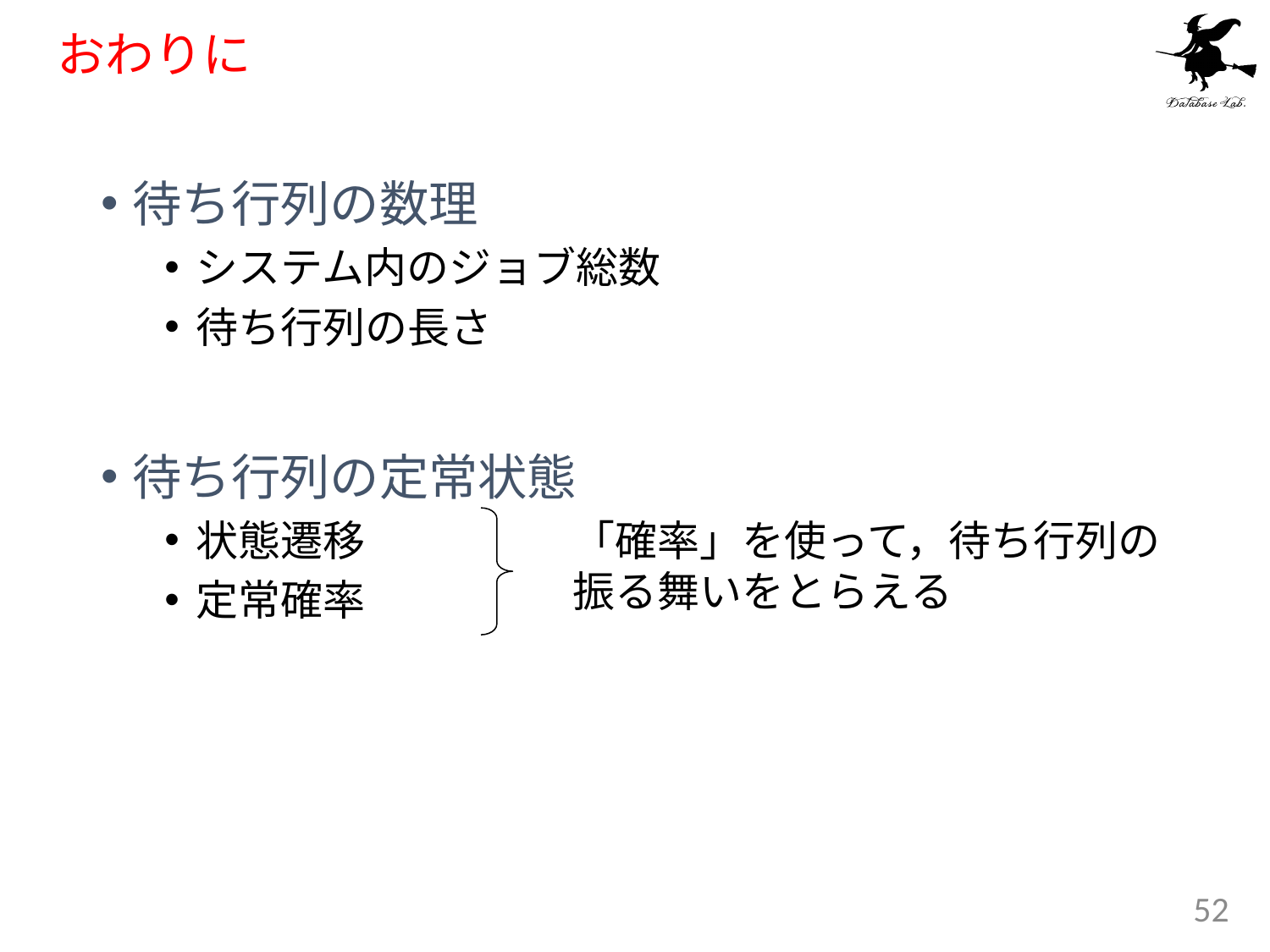

# おわりに
待ち行列の数理
システム内のジョブ総数
待ち行列の長さ

待ち行列の定常状態
状態遷移
定常確率

「確率」を使って，待ち行列の
振る舞いをとらえる
52